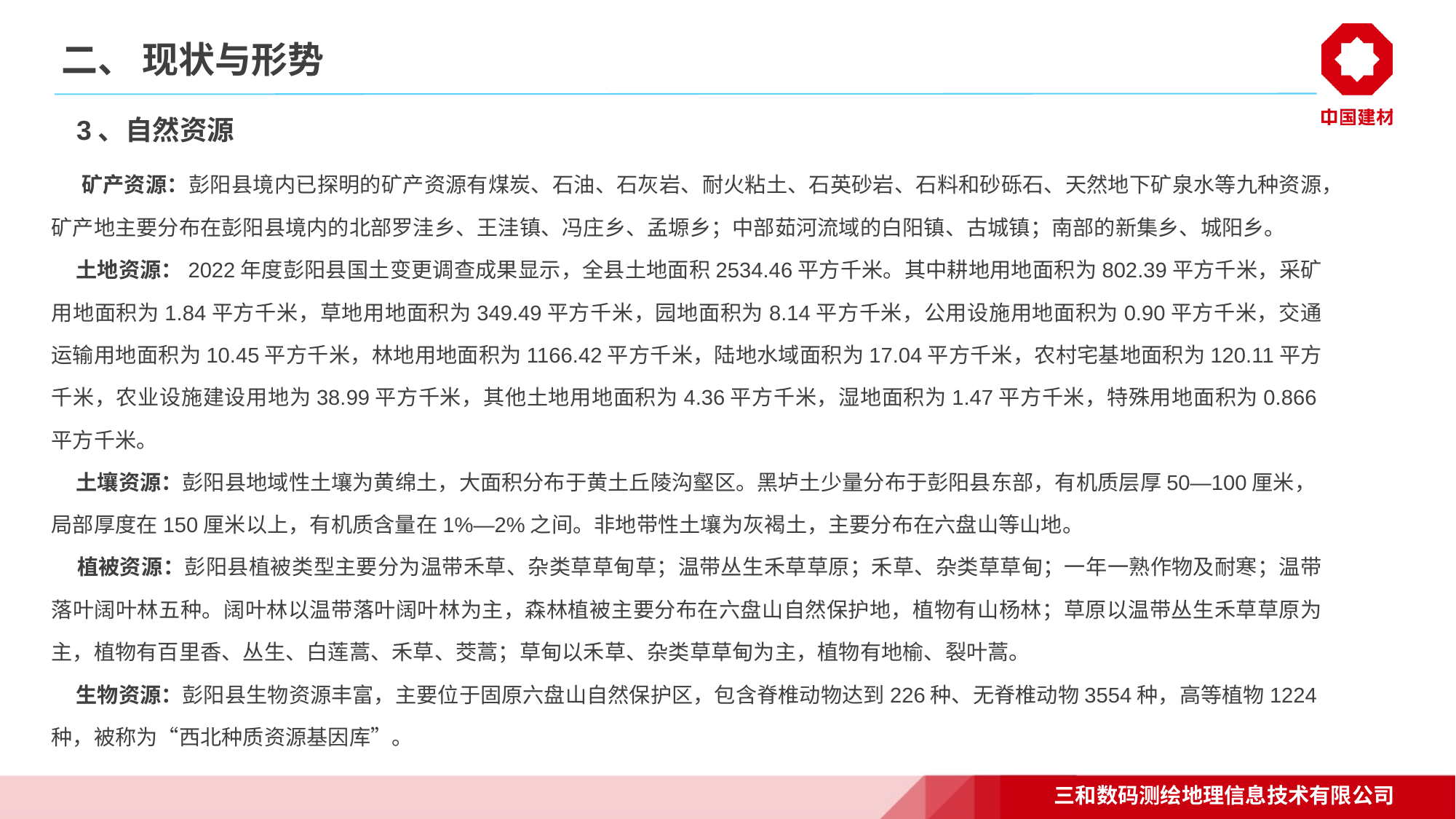

# 二、 现状与形势
3、自然资源
     矿产资源：彭阳县境内已探明的矿产资源有煤炭、石油、石灰岩、耐火粘土、石英砂岩、石料和砂砾石、天然地下矿泉水等九种资源，矿产地主要分布在彭阳县境内的北部罗洼乡、王洼镇、冯庄乡、孟塬乡；中部茹河流域的白阳镇、古城镇；南部的新集乡、城阳乡。
    土地资源：2022年度彭阳县国土变更调查成果显示，全县土地面积2534.46平方千米。其中耕地用地面积为802.39平方千米，采矿用地面积为1.84平方千米，草地用地面积为349.49平方千米，园地面积为8.14平方千米，公用设施用地面积为0.90平方千米，交通运输用地面积为10.45平方千米，林地用地面积为1166.42平方千米，陆地水域面积为17.04平方千米，农村宅基地面积为120.11平方千米，农业设施建设用地为38.99平方千米，其他土地用地面积为4.36平方千米，湿地面积为1.47平方千米，特殊用地面积为0.866平方千米。
    土壤资源：彭阳县地域性土壤为黄绵土，大面积分布于黄土丘陵沟壑区。黑垆土少量分布于彭阳县东部，有机质层厚50—100厘米，局部厚度在150厘米以上，有机质含量在1%—2%之间。非地带性土壤为灰褐土，主要分布在六盘山等山地。
    植被资源：彭阳县植被类型主要分为温带禾草、杂类草草甸草；温带丛生禾草草原；禾草、杂类草草甸；一年一熟作物及耐寒；温带落叶阔叶林五种。阔叶林以温带落叶阔叶林为主，森林植被主要分布在六盘山自然保护地，植物有山杨林；草原以温带丛生禾草草原为主，植物有百里香、丛生、白莲蒿、禾草、茭蒿；草甸以禾草、杂类草草甸为主，植物有地榆、裂叶蒿。
    生物资源：彭阳县生物资源丰富，主要位于固原六盘山自然保护区，包含脊椎动物达到226种、无脊椎动物3554种，高等植物1224种，被称为“西北种质资源基因库”。